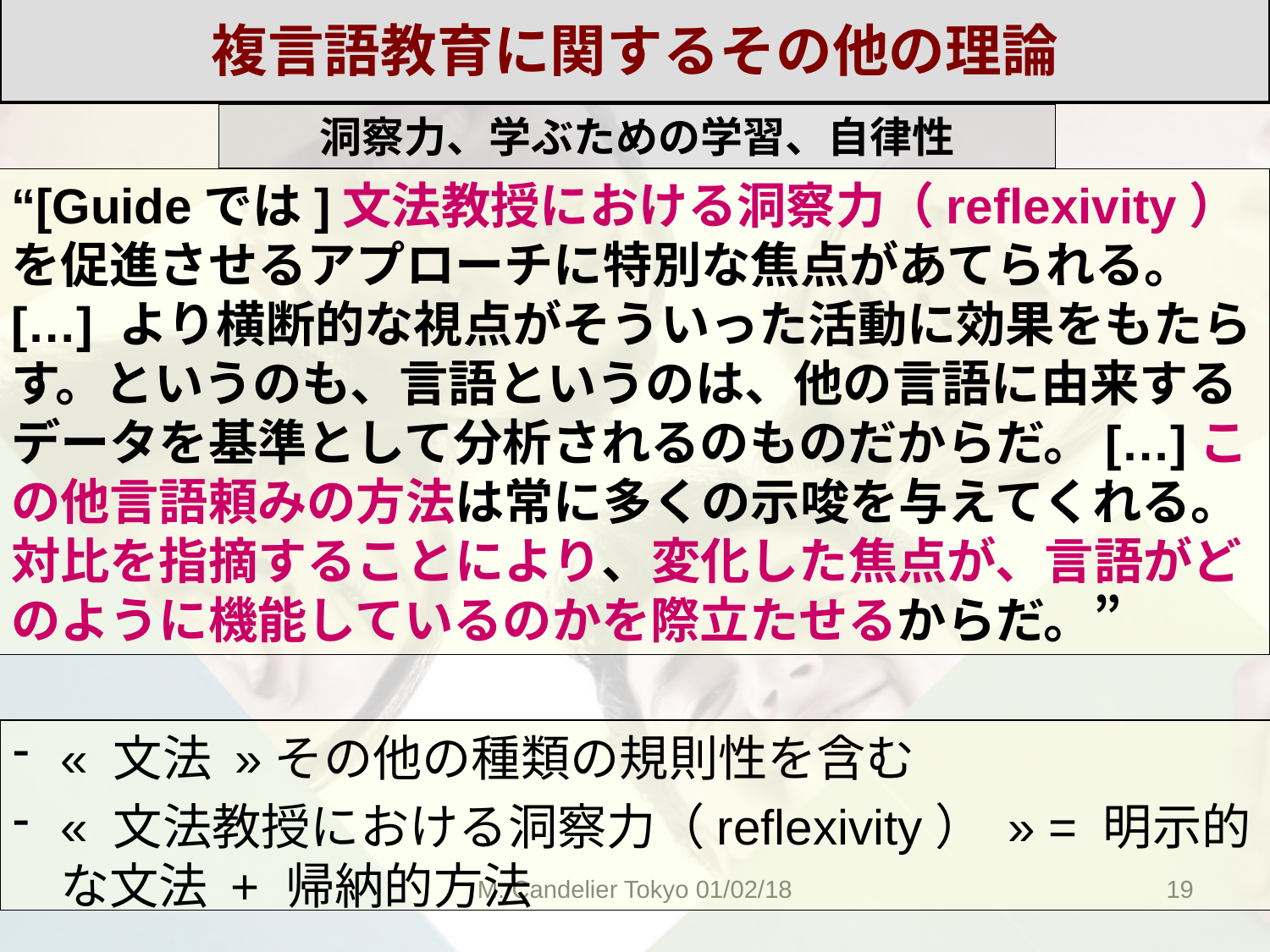

複言語教育に関するその他の理論
洞察力、学ぶための学習、自律性
“[Guideでは]文法教授における洞察力（reflexivity）を促進させるアプローチに特別な焦点があてられる。[…] より横断的な視点がそういった活動に効果をもたらす。というのも、言語というのは、他の言語に由来するデータを基準として分析されるのものだからだ。[…]この他言語頼みの方法は常に多くの示唆を与えてくれる。対比を指摘することにより、変化した焦点が、言語がどのように機能しているのかを際立たせるからだ。”
« 文法 »その他の種類の規則性を含む
« 文法教授における洞察力（reflexivity） » = 明示的な文法 + 帰納的方法
M. Candelier Tokyo 01/02/18
19